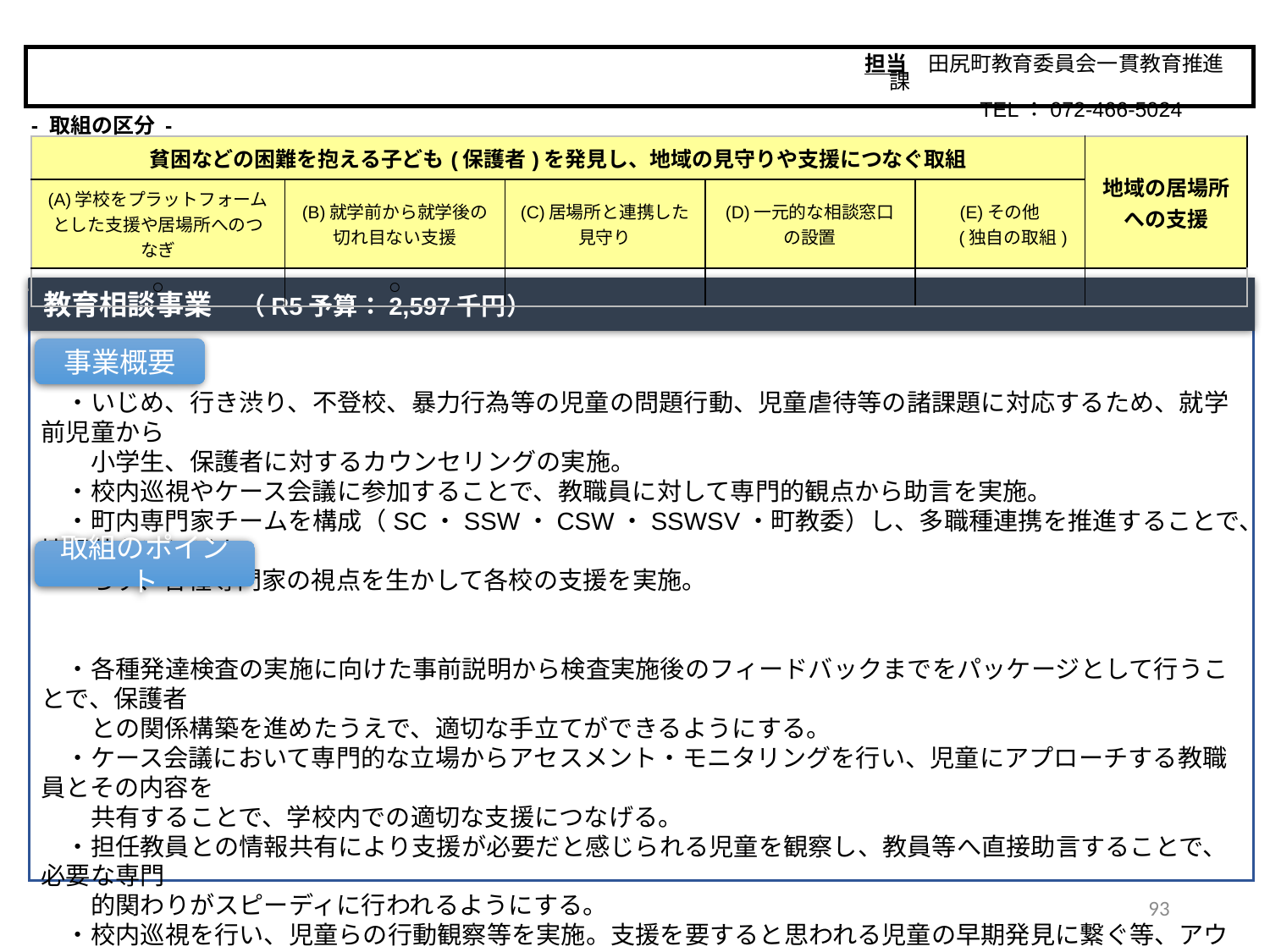

担当　田尻町教育委員会一貫教育推進課
　　　　　 TEL：072-466-5024

田尻町
- 取組の区分 -
| 貧困などの困難を抱える子ども(保護者)を発見し、地域の見守りや支援につなぐ取組 |  |  |  |  | 地域の居場所 への支援 |
| --- | --- | --- | --- | --- | --- |
| (A)学校をプラットフォームとした支援や居場所へのつなぎ | (B)就学前から就学後の 切れ目ない支援 | (C)居場所と連携した 見守り | (D)一元的な相談窓口 の設置 | (E)その他 　 (独自の取組) |  |
| ○ | ○ |  |  |  |  |
教育相談事業　（R5予算：2,597千円）

　・いじめ、行き渋り、不登校、暴力行為等の児童の問題行動、児童虐待等の諸課題に対応するため、就学前児童から
　　小学生、保護者に対するカウンセリングの実施。
　・校内巡視やケース会議に参加することで、教職員に対して専門的観点から助言を実施。
　・町内専門家チームを構成（SC・SSW・CSW・SSWSV・町教委）し、多職種連携を推進することで、情報共有にとどま
　　らず、各種専門家の視点を生かして各校の支援を実施。

　・各種発達検査の実施に向けた事前説明から検査実施後のフィードバックまでをパッケージとして行うことで、保護者
　　との関係構築を進めたうえで、適切な手立てができるようにする。
　・ケース会議において専門的な立場からアセスメント・モニタリングを行い、児童にアプローチする教職員とその内容を
　　共有することで、学校内での適切な支援につなげる。
　・担任教員との情報共有により支援が必要だと感じられる児童を観察し、教員等へ直接助言することで、必要な専門
　　的関わりがスピーディに行われるようにする。
　・校内巡視を行い、児童らの行動観察等を実施。支援を要すると思われる児童の早期発見に繋ぐ等、アウトリーチを図
　　る。また担任教員へ直接助言を行う等、教職員の対応力や専門性の向上を図る。

事業概要
取組のポイント
93